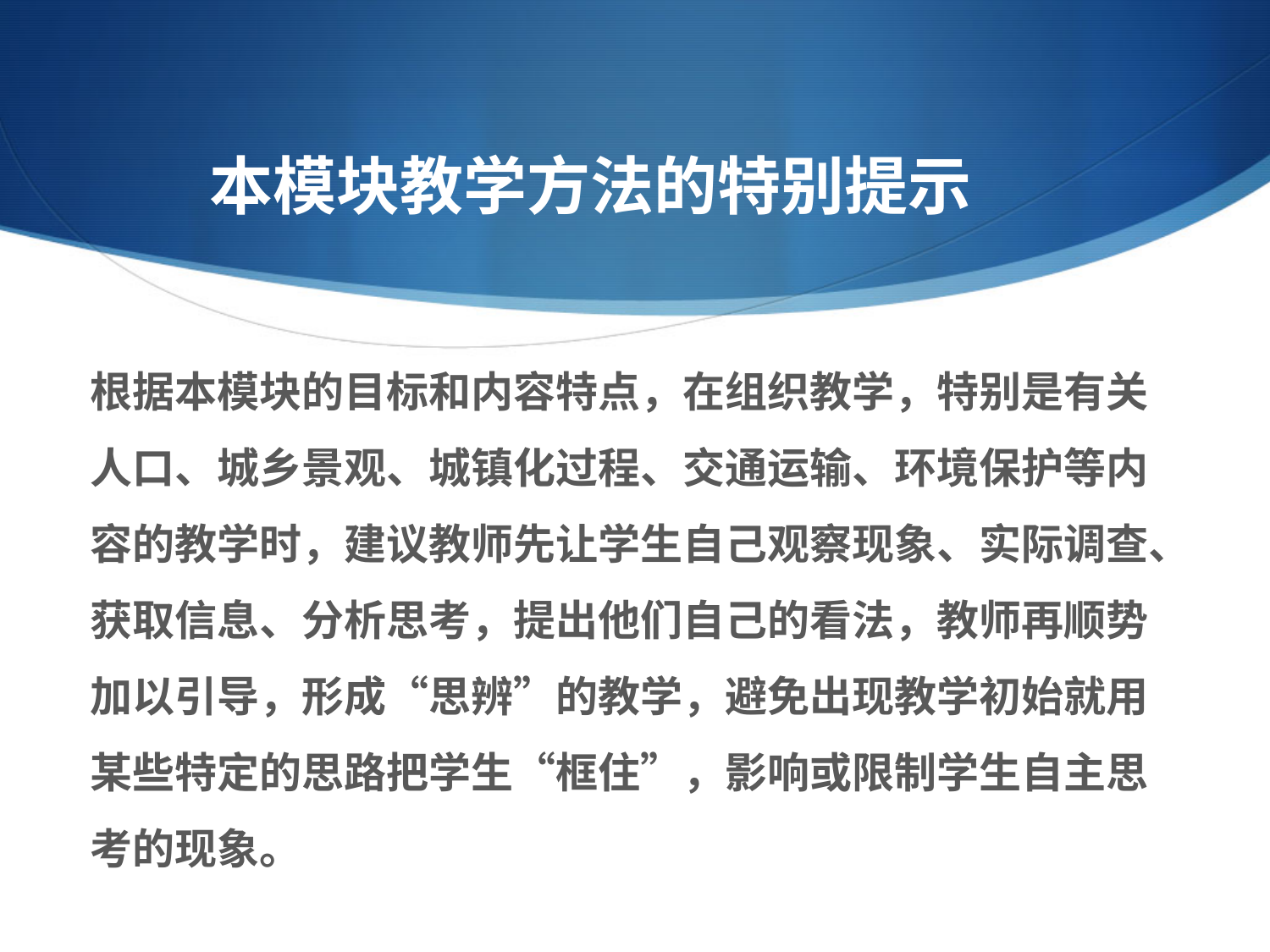

本模块教学方法的特别提示
根据本模块的目标和内容特点，在组织教学，特别是有关人口、城乡景观、城镇化过程、交通运输、环境保护等内容的教学时，建议教师先让学生自己观察现象、实际调查、获取信息、分析思考，提出他们自己的看法，教师再顺势加以引导，形成“思辨”的教学，避免出现教学初始就用某些特定的思路把学生“框住”，影响或限制学生自主思考的现象。